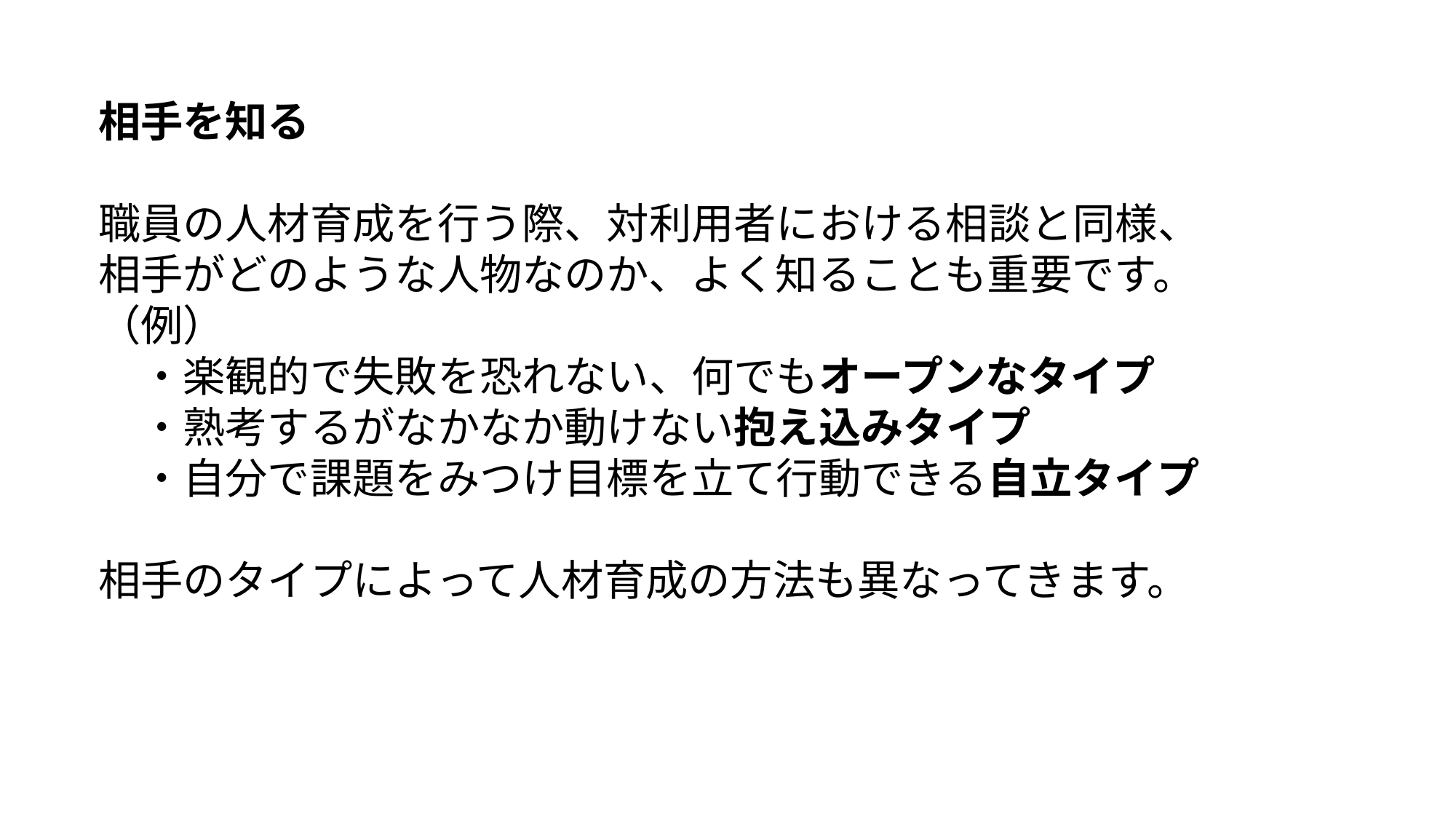

相手を知る

職員の人材育成を行う際、対利用者における相談と同様、
相手がどのような人物なのか、よく知ることも重要です。
（例）
　・楽観的で失敗を恐れない、何でもオープンなタイプ
　・熟考するがなかなか動けない抱え込みタイプ
　・自分で課題をみつけ目標を立て行動できる自立タイプ

相手のタイプによって人材育成の方法も異なってきます。